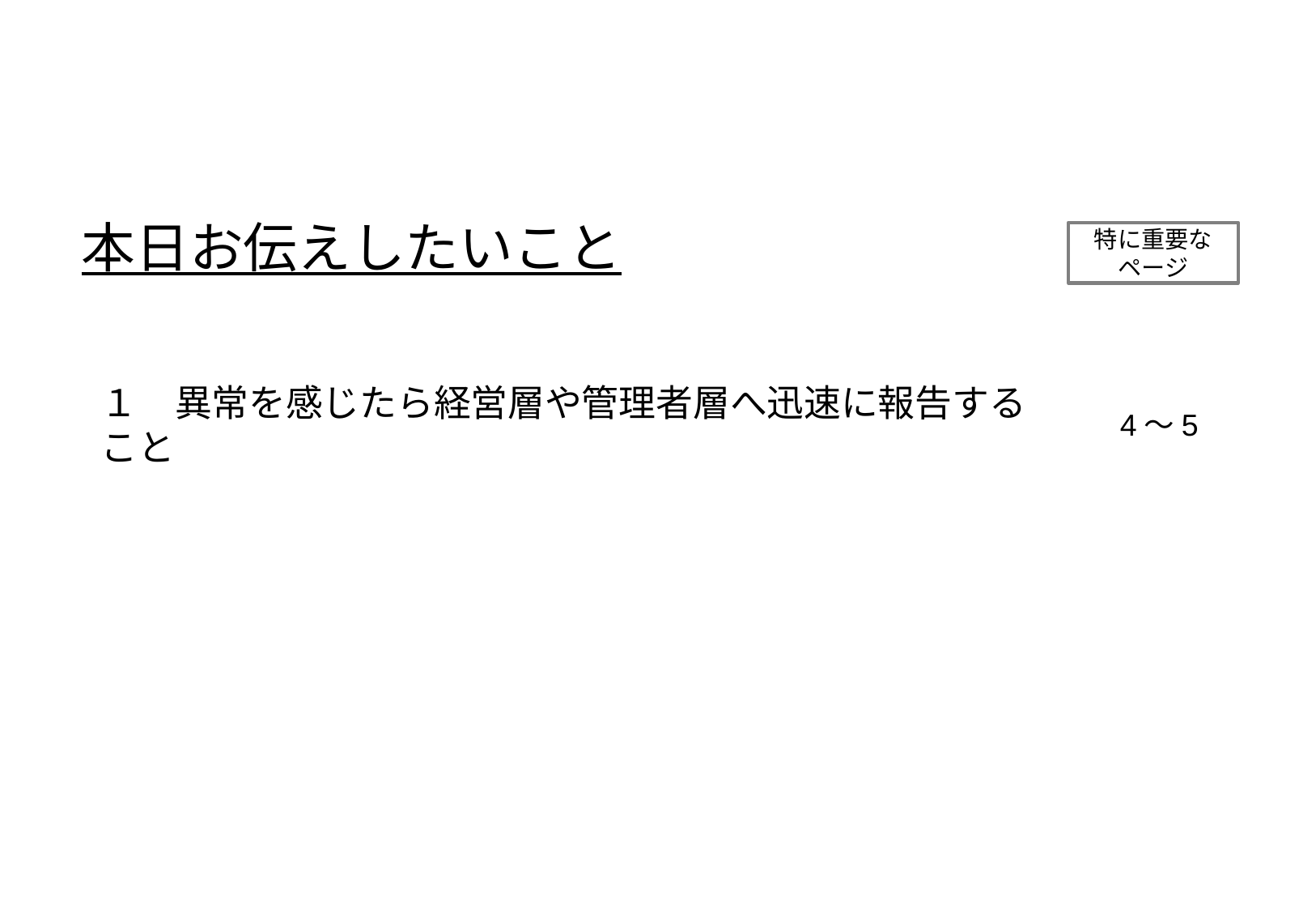

本日お伝えしたいこと
特に重要なページ
１　異常を感じたら経営層や管理者層へ迅速に報告すること
4～5